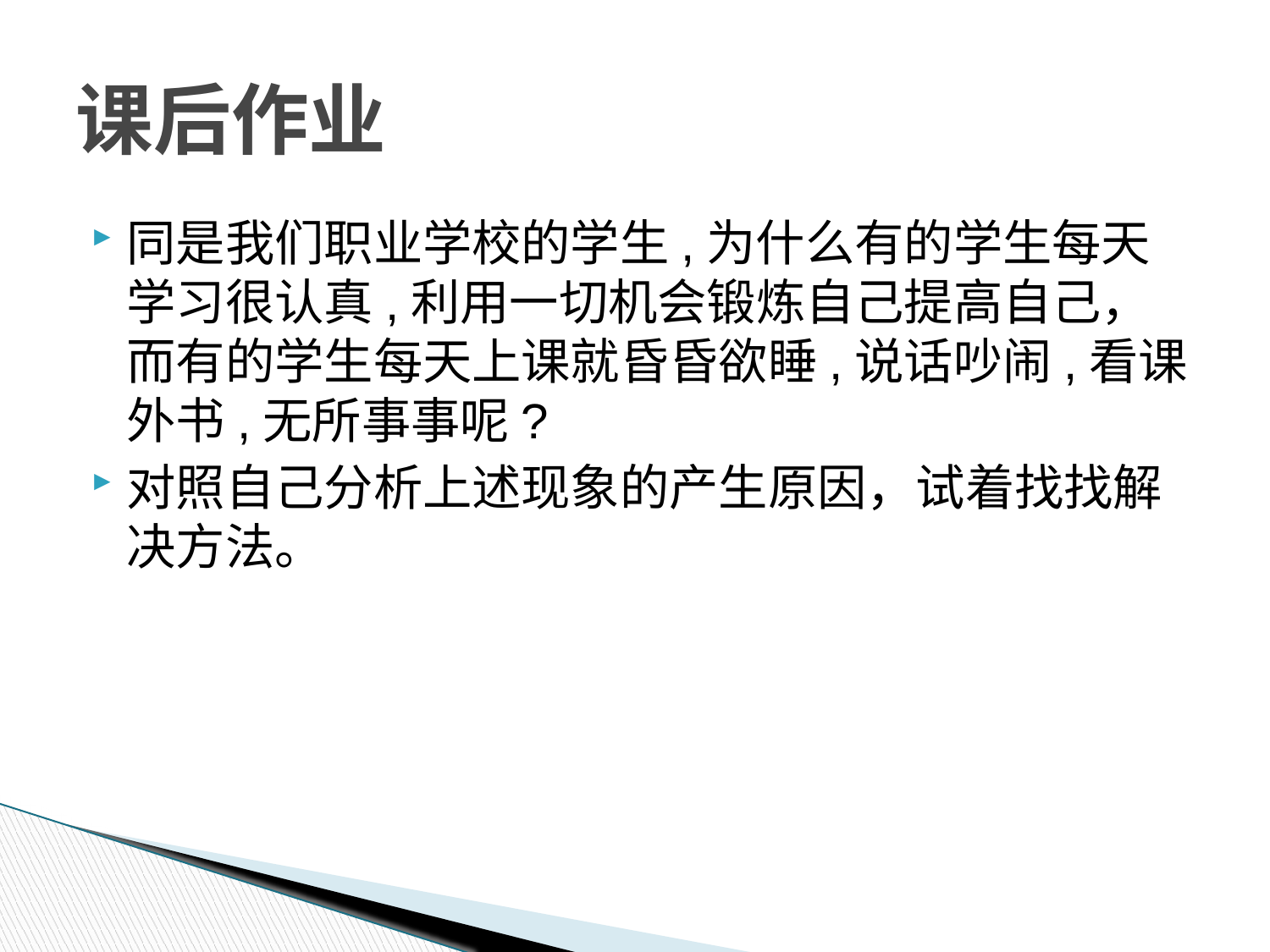

# 课后作业
同是我们职业学校的学生,为什么有的学生每天学习很认真,利用一切机会锻炼自己提高自己，而有的学生每天上课就昏昏欲睡,说话吵闹,看课外书,无所事事呢?
对照自己分析上述现象的产生原因，试着找找解决方法。